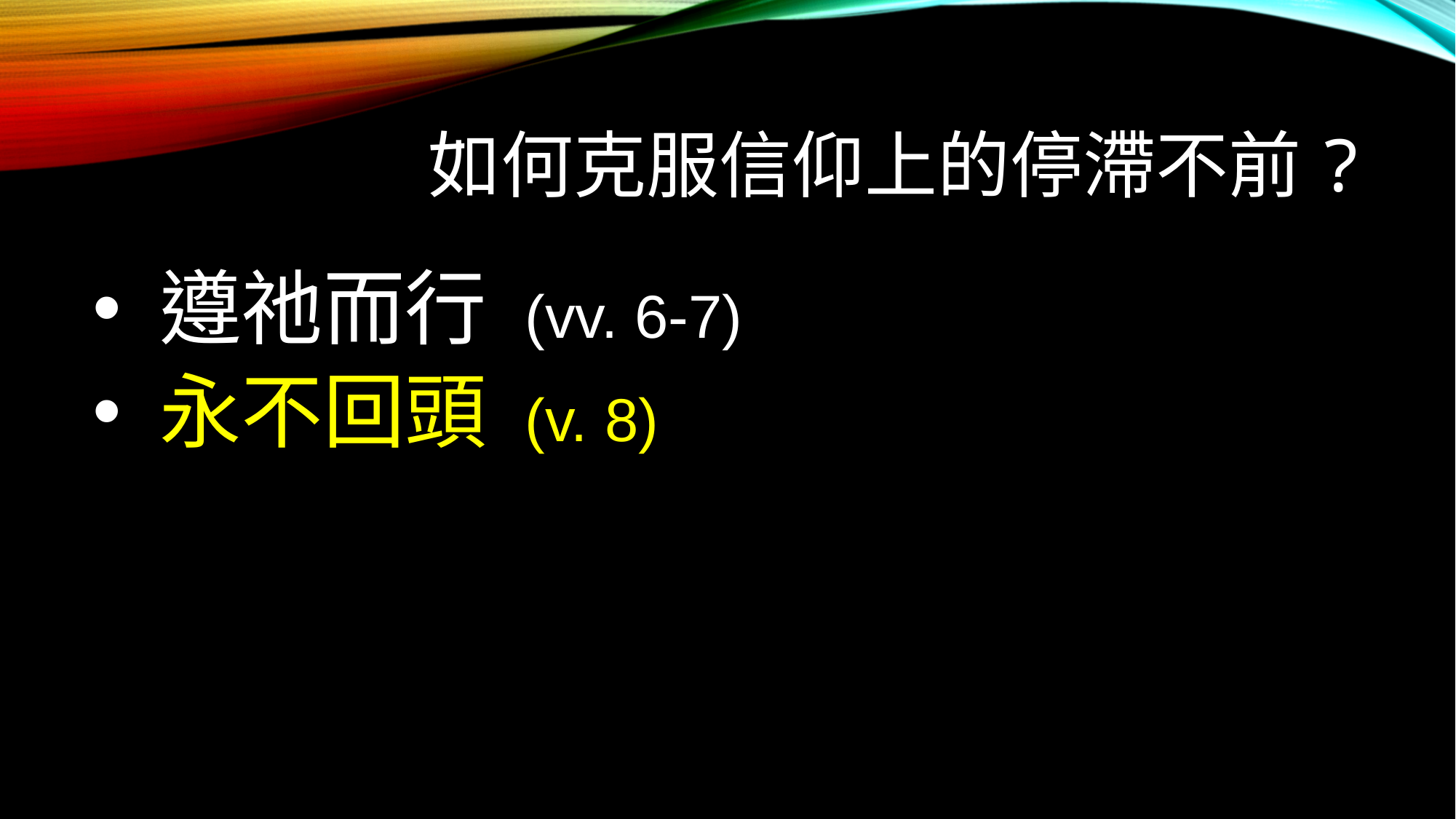

# 如何克服信仰上的停滯不前?
 遵祂而行 (vv. 6-7)
 永不回頭 (v. 8)